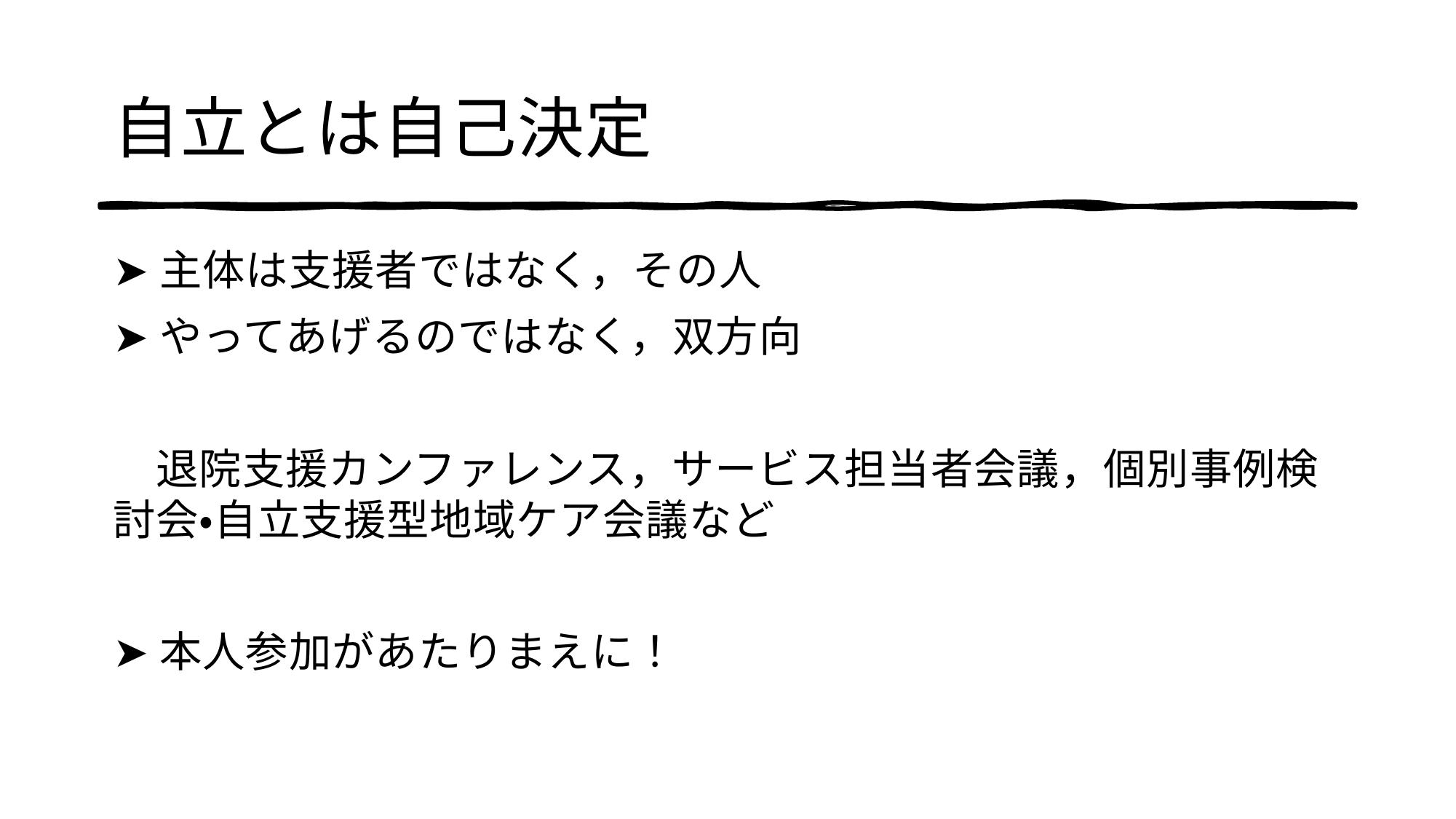

# 自立とは自己決定
➤主体は支援者ではなく，その人
➤やってあげるのではなく，双方向

　退院支援カンファレンス，サービス担当者会議，個別事例検討会・自立支援型地域ケア会議など

➤本人参加があたりまえに！